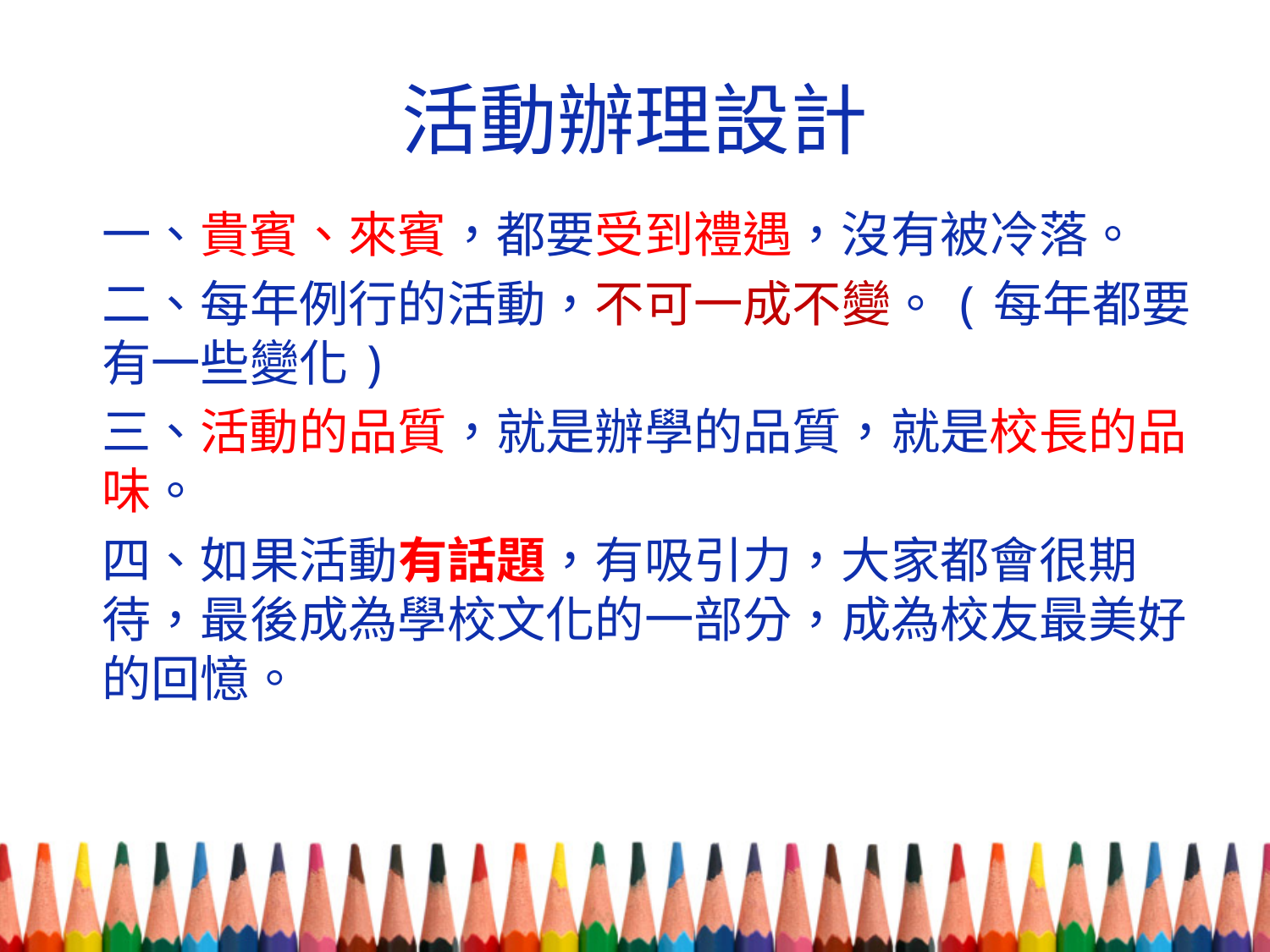

# 活動辦理設計
一、貴賓、來賓，都要受到禮遇，沒有被冷落。
二、每年例行的活動，不可一成不變。(每年都要有一些變化)
三、活動的品質，就是辦學的品質，就是校長的品味。
四、如果活動有話題，有吸引力，大家都會很期待，最後成為學校文化的一部分，成為校友最美好的回憶。